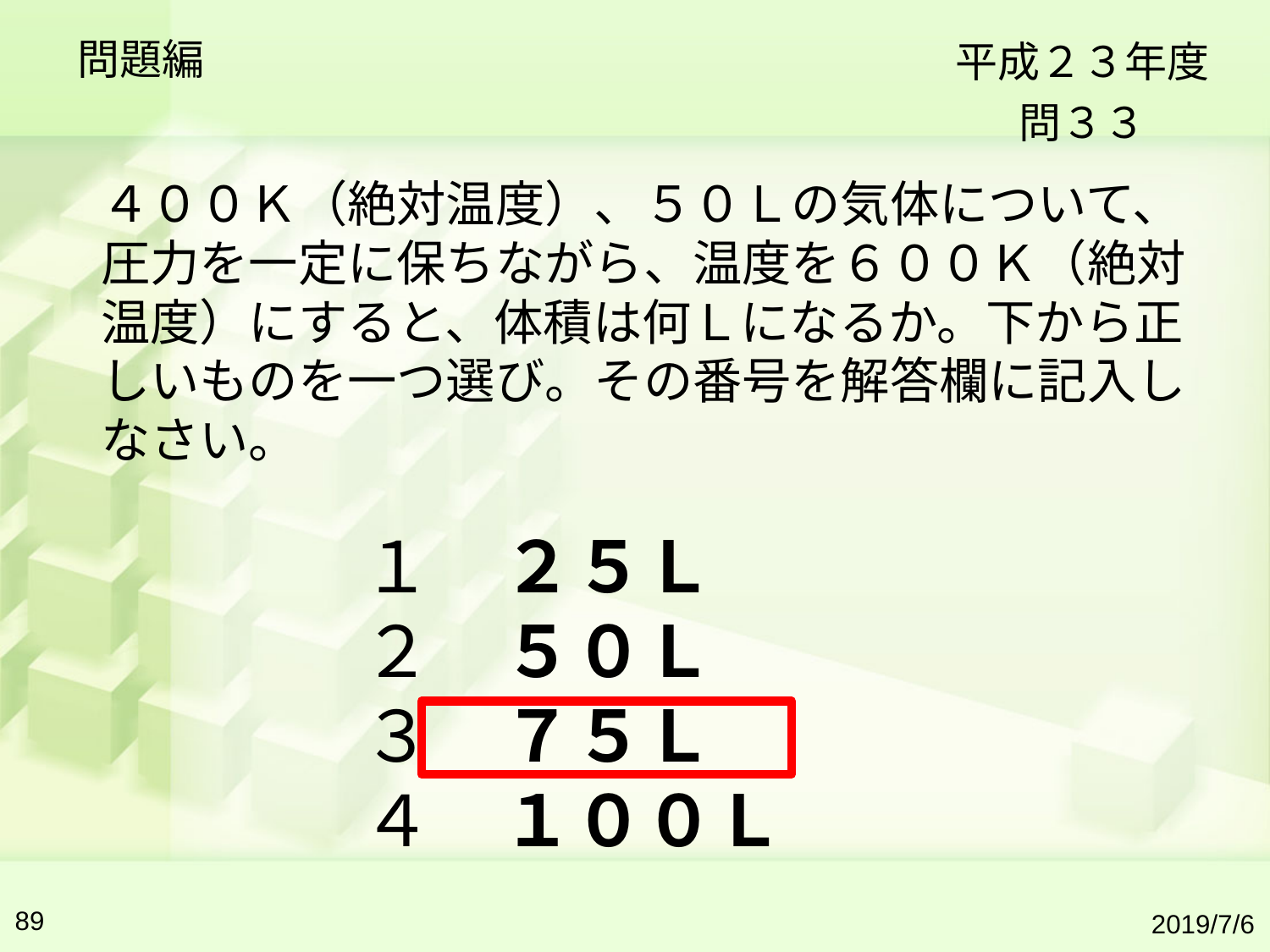

問題編
平成２３年度
問３３
４００Ｋ（絶対温度）、５０Ｌの気体について、圧力を一定に保ちながら、温度を６００Ｋ（絶対温度）にすると、体積は何Ｌになるか。下から正しいものを一つ選び。その番号を解答欄に記入しなさい。
１　２５Ｌ
２　５０Ｌ
３　７５Ｌ
４　１００Ｌ

89
2019/7/6